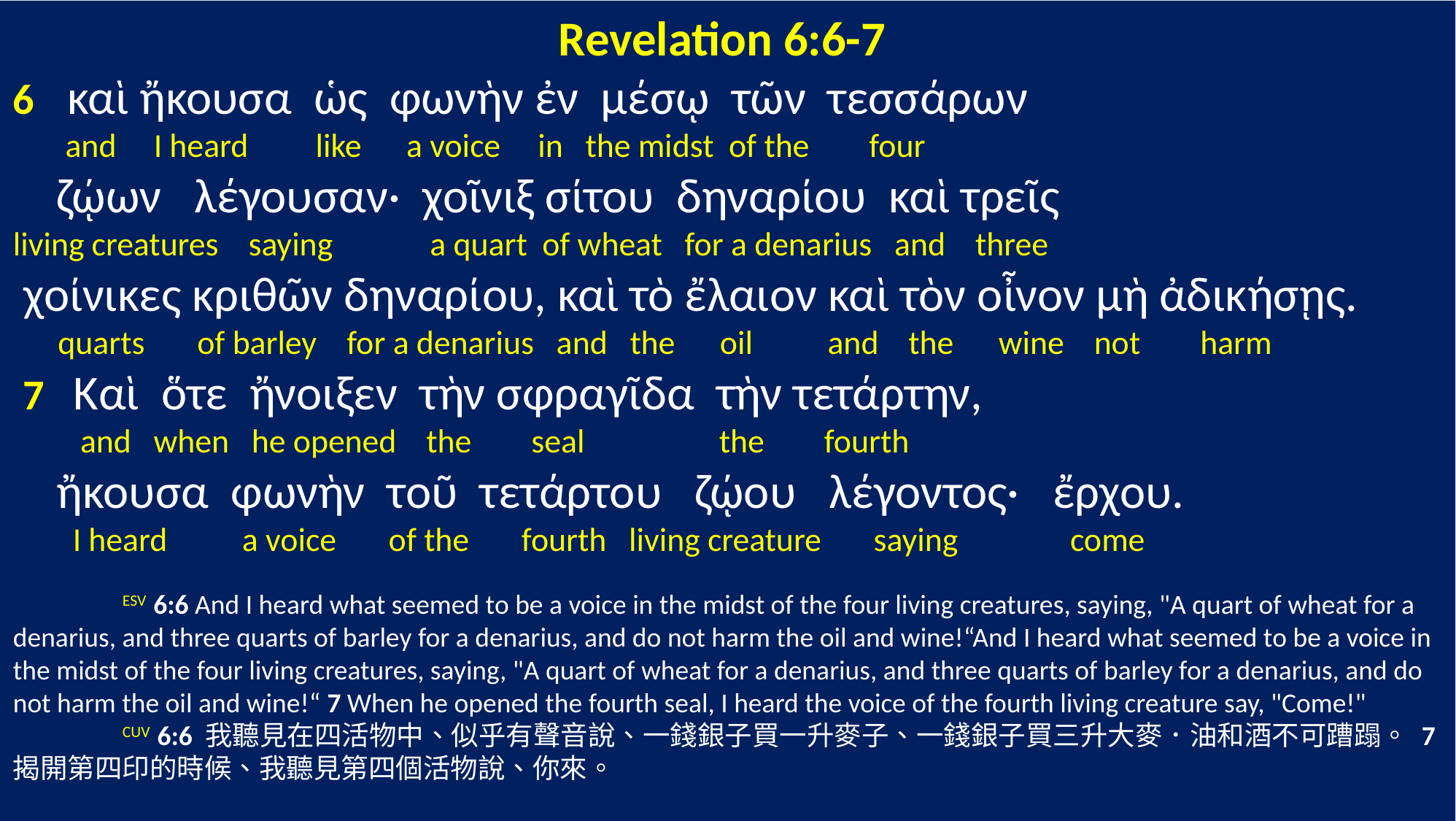

Revelation 6:6-7
6   καὶ ἤκουσα  ὡς  φωνὴν ἐν  μέσῳ  τῶν  τεσσάρων
       and     I heard         like      a voice     in   the midst  of the        four
    ζῴων   λέγουσαν·  χοῖνιξ σίτου  δηναρίου  καὶ τρεῖς
living creatures    saying             a quart  of wheat   for a denarius   and    three
 χοίνικες κριθῶν δηναρίου, καὶ τὸ ἔλαιον καὶ τὸν οἶνον μὴ ἀδικήσῃς.
      quarts       of barley    for a denarius   and   the      oil          and    the      wine    not        harm
 7   Καὶ  ὅτε  ἤνοιξεν  τὴν σφραγῖδα  τὴν τετάρτην,
         and   when   he opened    the        seal                  the        fourth
    ἤκουσα  φωνὴν  τοῦ  τετάρτου   ζῴου   λέγοντος·   ἔρχου.
        I heard          a voice       of the       fourth   living creature       saying               come

	ESV  6:6 And I heard what seemed to be a voice in the midst of the four living creatures, saying, "A quart of wheat for a denarius, and three quarts of barley for a denarius, and do not harm the oil and wine!“And I heard what seemed to be a voice in the midst of the four living creatures, saying, "A quart of wheat for a denarius, and three quarts of barley for a denarius, and do not harm the oil and wine!“ 7 When he opened the fourth seal, I heard the voice of the fourth living creature say, "Come!"
	CUV  6:6 我聽見在四活物中、似乎有聲音說、一錢銀子買一升麥子、一錢銀子買三升大麥．油和酒不可蹧蹋。 7 揭開第四印的時候、我聽見第四個活物說、你來。